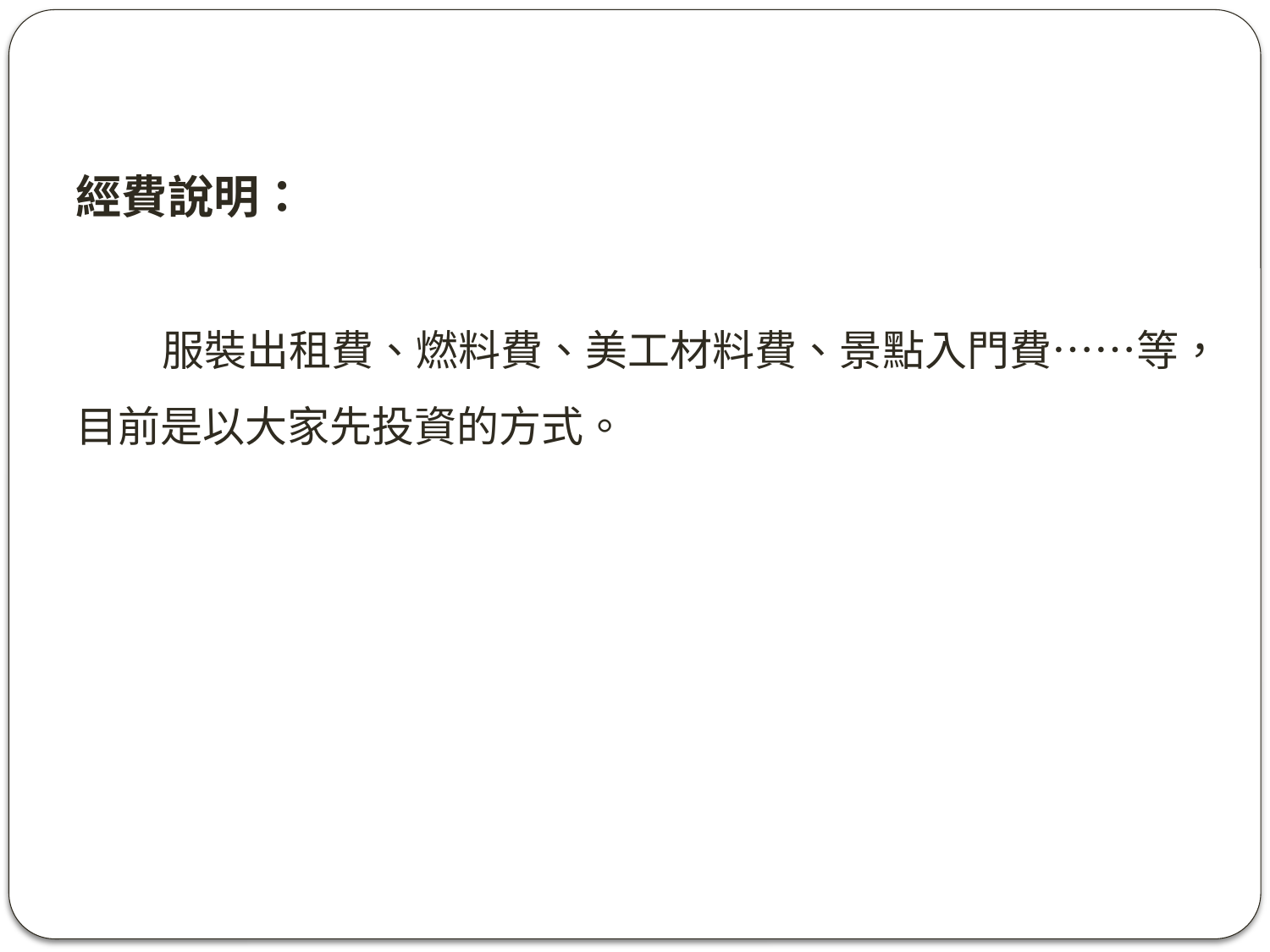

經費說明：

        服裝出租費、燃料費、美工材料費、景點入門費……等，目前是以大家先投資的方式。